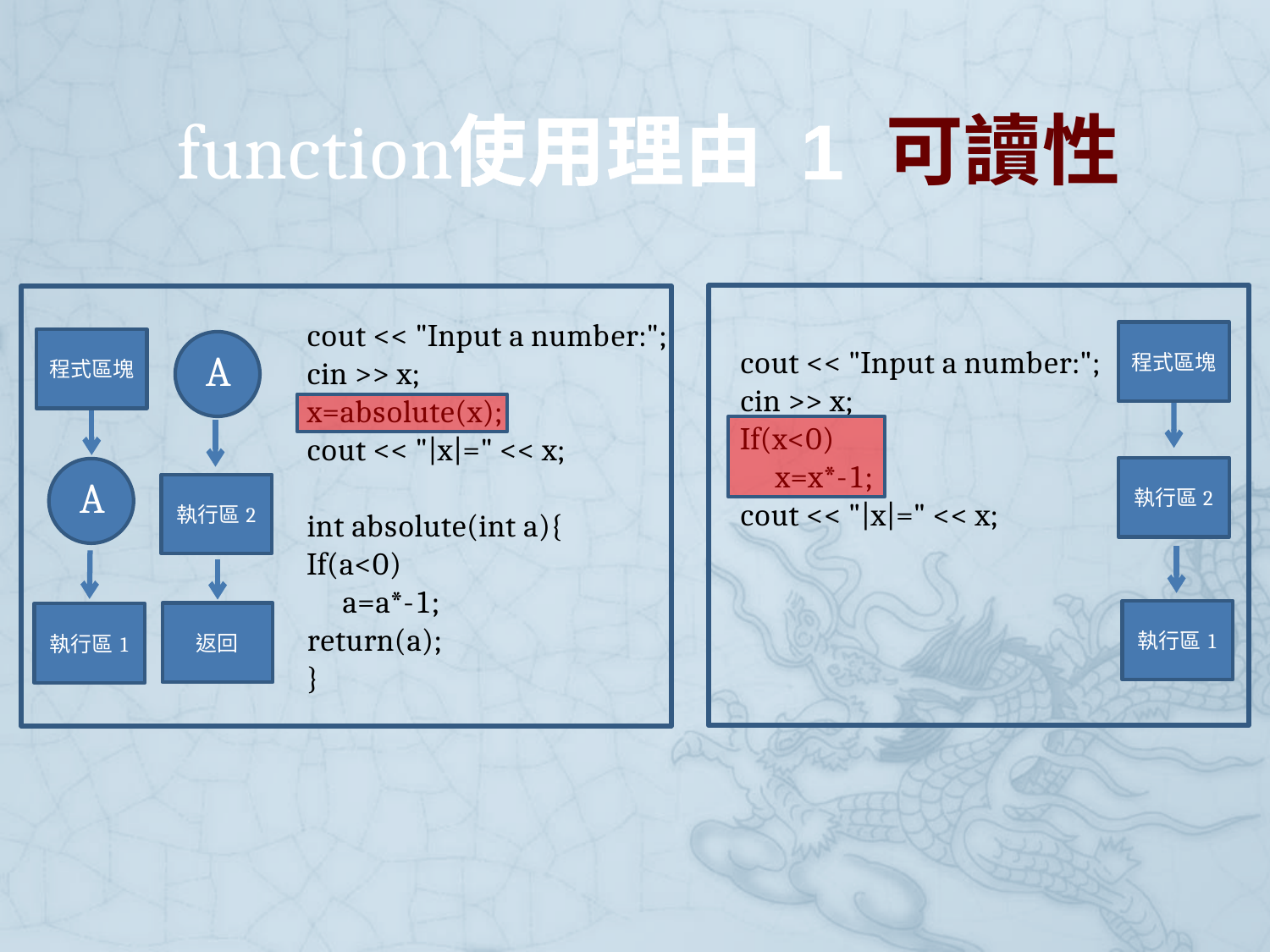

使用理由 1 可讀性
function

程式區塊
cout << "Input a number:";
cin >> x;
If(x<0)
     x=x*-1;
cout << "|x|=" << x;
執行區2
執行區1

cout << "Input a number:";
cin >> x;
x=absolute(x);
cout << "|x|=" << x;
int absolute(int a){
If(a<0)
     a=a*-1;
return(a);
}
程式區塊

A

A
執行區2
返回
執行區1